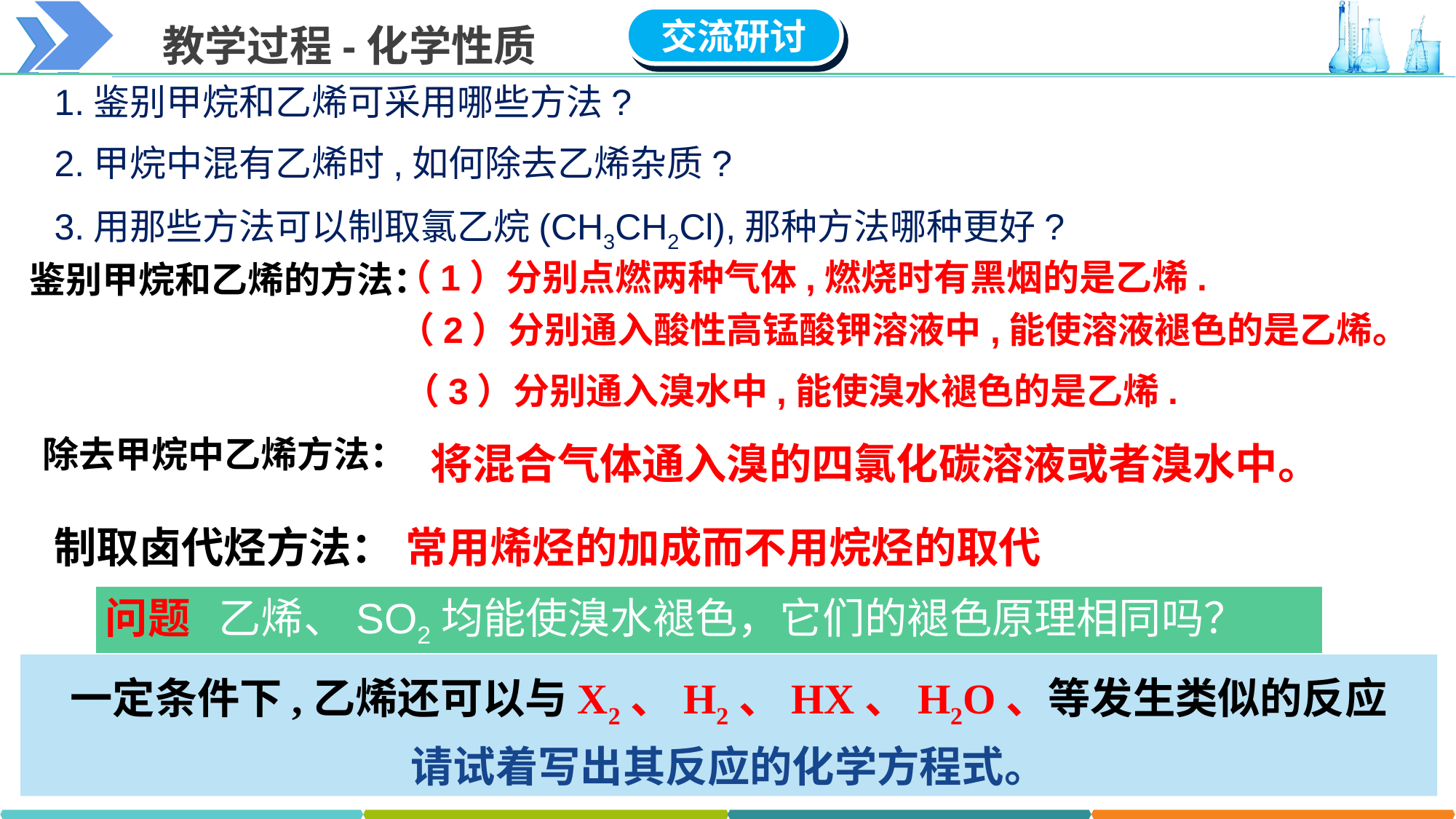

交流研讨
教学过程-化学性质
1.鉴别甲烷和乙烯可采用哪些方法?
2.甲烷中混有乙烯时,如何除去乙烯杂质?
3.用那些方法可以制取氯乙烷(CH3CH2Cl),那种方法哪种更好?
（1）分别点燃两种气体,燃烧时有黑烟的是乙烯.
鉴别甲烷和乙烯的方法：
（2）分别通入酸性高锰酸钾溶液中,能使溶液褪色的是乙烯。
（3）分别通入溴水中,能使溴水褪色的是乙烯.
除去甲烷中乙烯方法：
将混合气体通入溴的四氯化碳溶液或者溴水中。
制取卤代烃方法：
常用烯烃的加成而不用烷烃的取代
问题   乙烯、SO2均能使溴水褪色，它们的褪色原理相同吗？
一定条件下,乙烯还可以与X2、H2、HX、H2O、等发生类似的反应
请试着写出其反应的化学方程式。